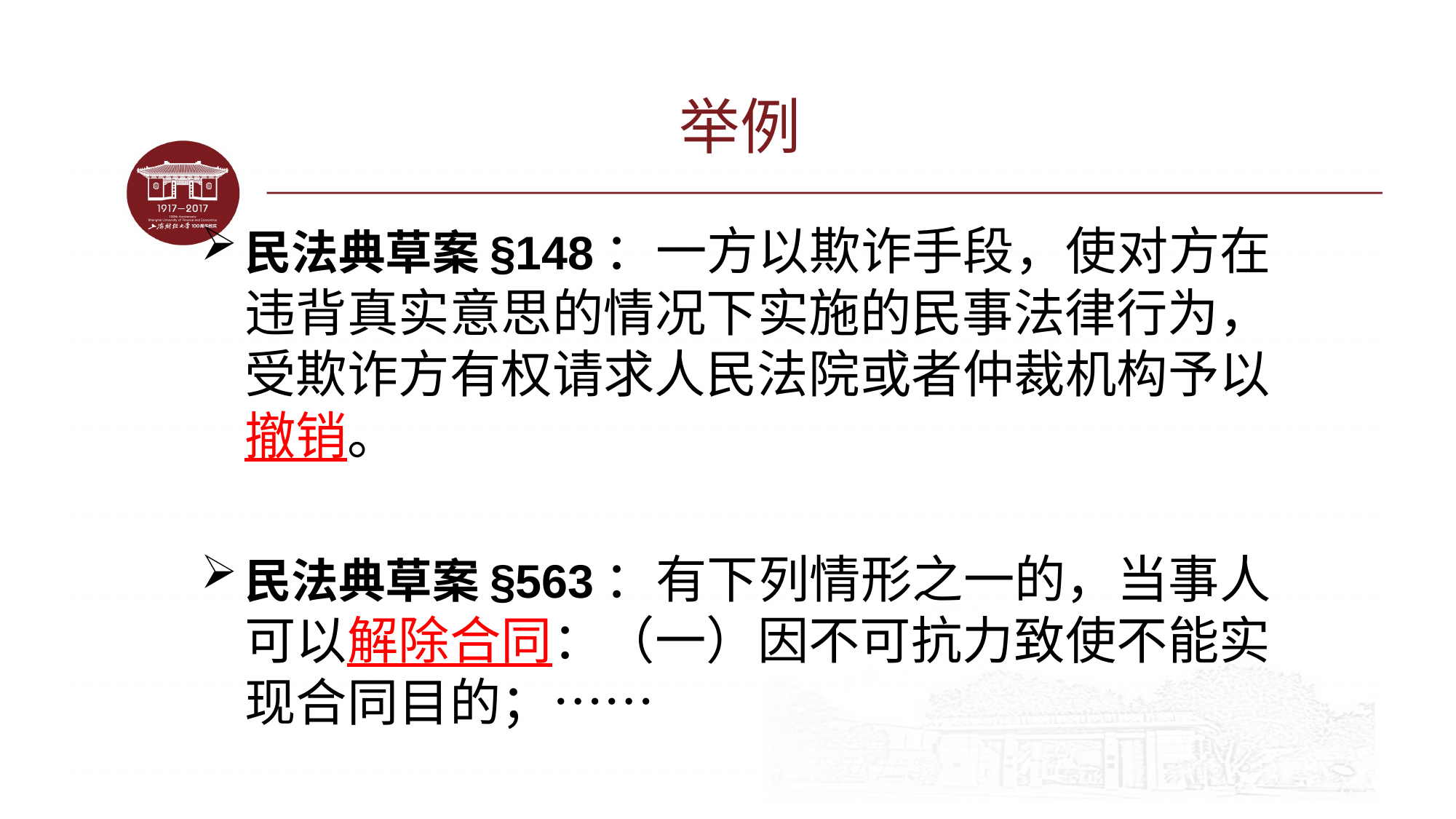

# 举例
民法典草案§148：一方以欺诈手段，使对方在违背真实意思的情况下实施的民事法律行为，受欺诈方有权请求人民法院或者仲裁机构予以撤销。

民法典草案§563：有下列情形之一的，当事人可以解除合同：（一）因不可抗力致使不能实现合同目的；……